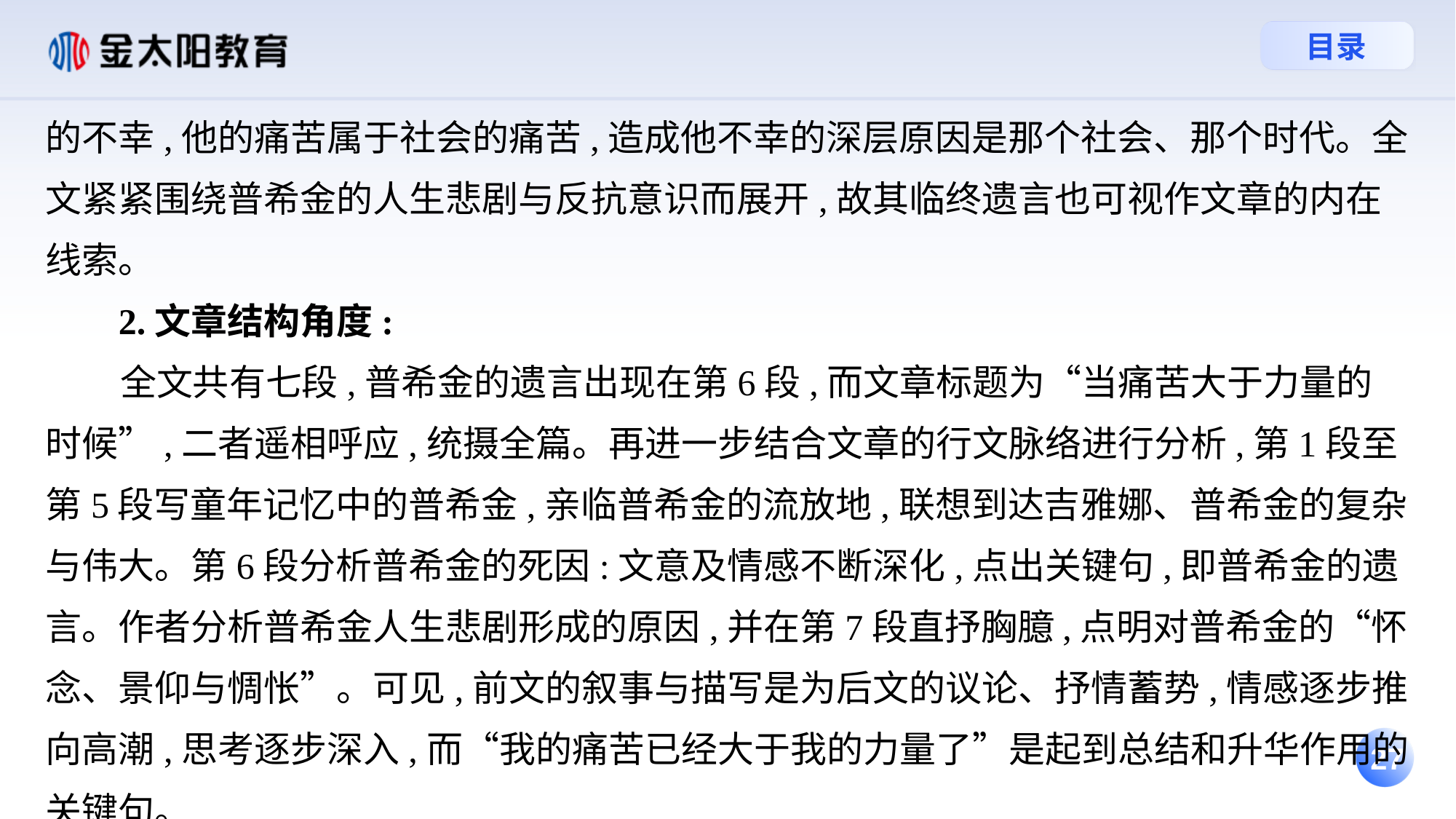

的不幸,他的痛苦属于社会的痛苦,造成他不幸的深层原因是那个社会、那个时代。全文紧紧围绕普希金的人生悲剧与反抗意识而展开,故其临终遗言也可视作文章的内在线索。
        2.文章结构角度:
        全文共有七段,普希金的遗言出现在第6段,而文章标题为“当痛苦大于力量的时候”,二者遥相呼应,统摄全篇。再进一步结合文章的行文脉络进行分析,第1段至第5段写童年记忆中的普希金,亲临普希金的流放地,联想到达吉雅娜、普希金的复杂与伟大。第6段分析普希金的死因:文意及情感不断深化,点出关键句,即普希金的遗言。作者分析普希金人生悲剧形成的原因,并在第7段直抒胸臆,点明对普希金的“怀念、景仰与惆怅”。可见,前文的叙事与描写是为后文的议论、抒情蓄势,情感逐步推向高潮,思考逐步深入,而“我的痛苦已经大于我的力量了”是起到总结和升华作用的关键句。